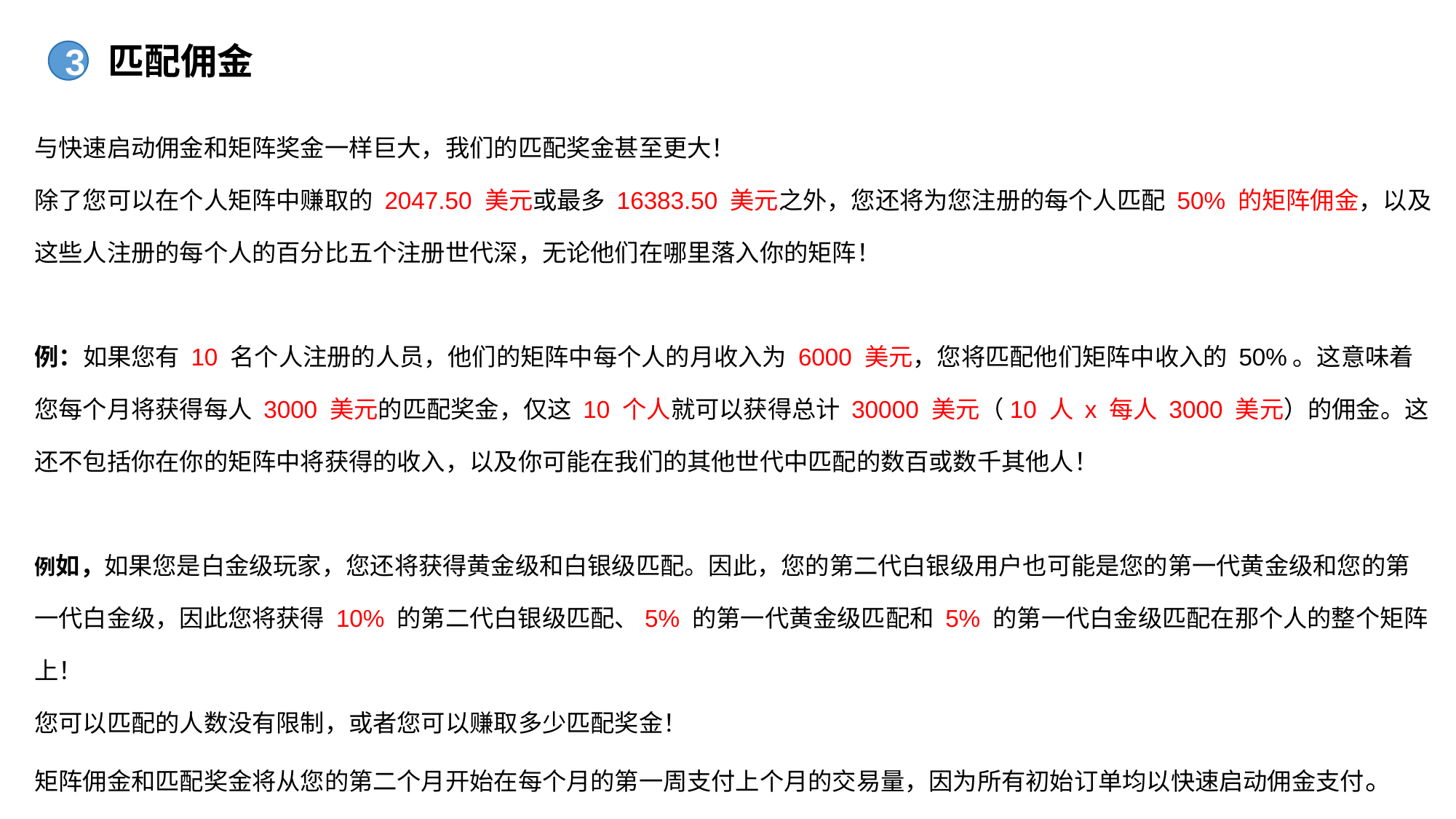

匹配佣金
3
与快速启动佣金和矩阵奖金一样巨大，我们的匹配奖金甚至更大！
除了您可以在个人矩阵中赚取的 2047.50 美元或最多 16383.50 美元之外，您还将为您注册的每个人匹配 50% 的矩阵佣金，以及这些人注册的每个人的百分比五个注册世代深，无论他们在哪里落入你的矩阵！

例：如果您有 10 名个人注册的人员，他们的矩阵中每个人的月收入为 6000 美元，您将匹配他们矩阵中收入的 50%。这意味着您每个月将获得每人 3000 美元的匹配奖金，仅这 10 个人就可以获得总计 30000 美元（10 人 x 每人 3000 美元）的佣金。这还不包括你在你的矩阵中将获得的收入，以及你可能在我们的其他世代中匹配的数百或数千其他人！

例如，如果您是白金级玩家，您还将获得黄金级和白银级匹配。因此，您的第二代白银级用户也可能是您的第一代黄金级和您的第一代白金级，因此您将获得 10% 的第二代白银级匹配、5% 的第一代黄金级匹配和 5% 的第一代白金级匹配在那个人的整个矩阵上！
您可以匹配的人数没有限制，或者您可以赚取多少匹配奖金！
矩阵佣金和匹配奖金将从您的第二个月开始在每个月的第一周支付上个月的交易量，因为所有初始订单均以快速启动佣金支付。